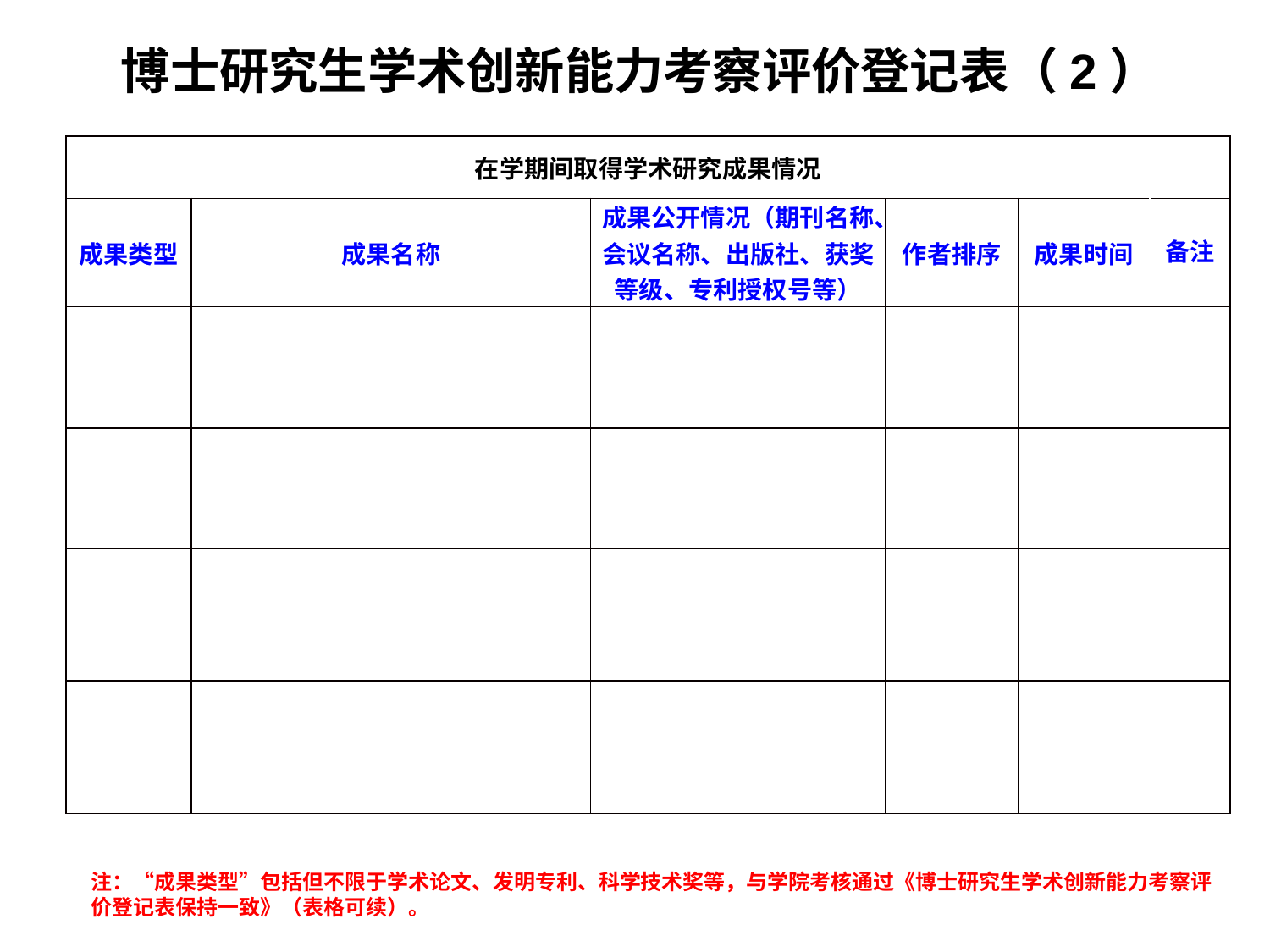

# 博士研究生学术创新能力考察评价登记表（2）
| 在学期间取得学术研究成果情况 |  |  |  |  |  |
| --- | --- | --- | --- | --- | --- |
| 成果类型 | 成果名称 | 成果公开情况（期刊名称、会议名称、出版社、获奖等级、专利授权号等） | 作者排序 | 成果时间 | 备注 |
|  |  |  |  |  |  |
|  |  |  |  |  |  |
|  |  |  |  |  |  |
|  |  |  |  |  |  |
注：“成果类型”包括但不限于学术论文、发明专利、科学技术奖等，与学院考核通过《博士研究生学术创新能力考察评价登记表保持一致》（表格可续）。